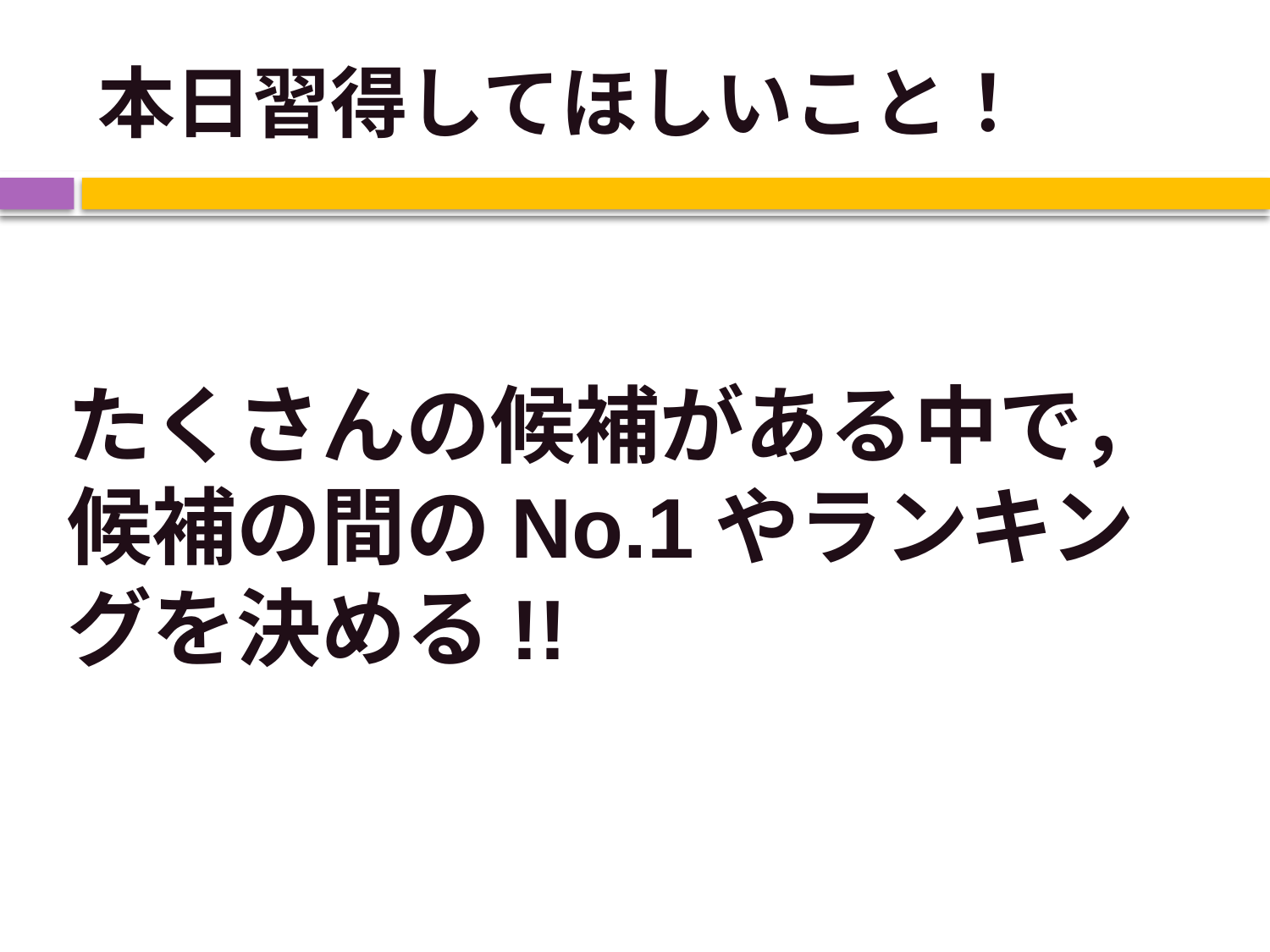

# 本日習得してほしいこと！
たくさんの候補がある中で，候補の間のNo.1やランキングを決める!!